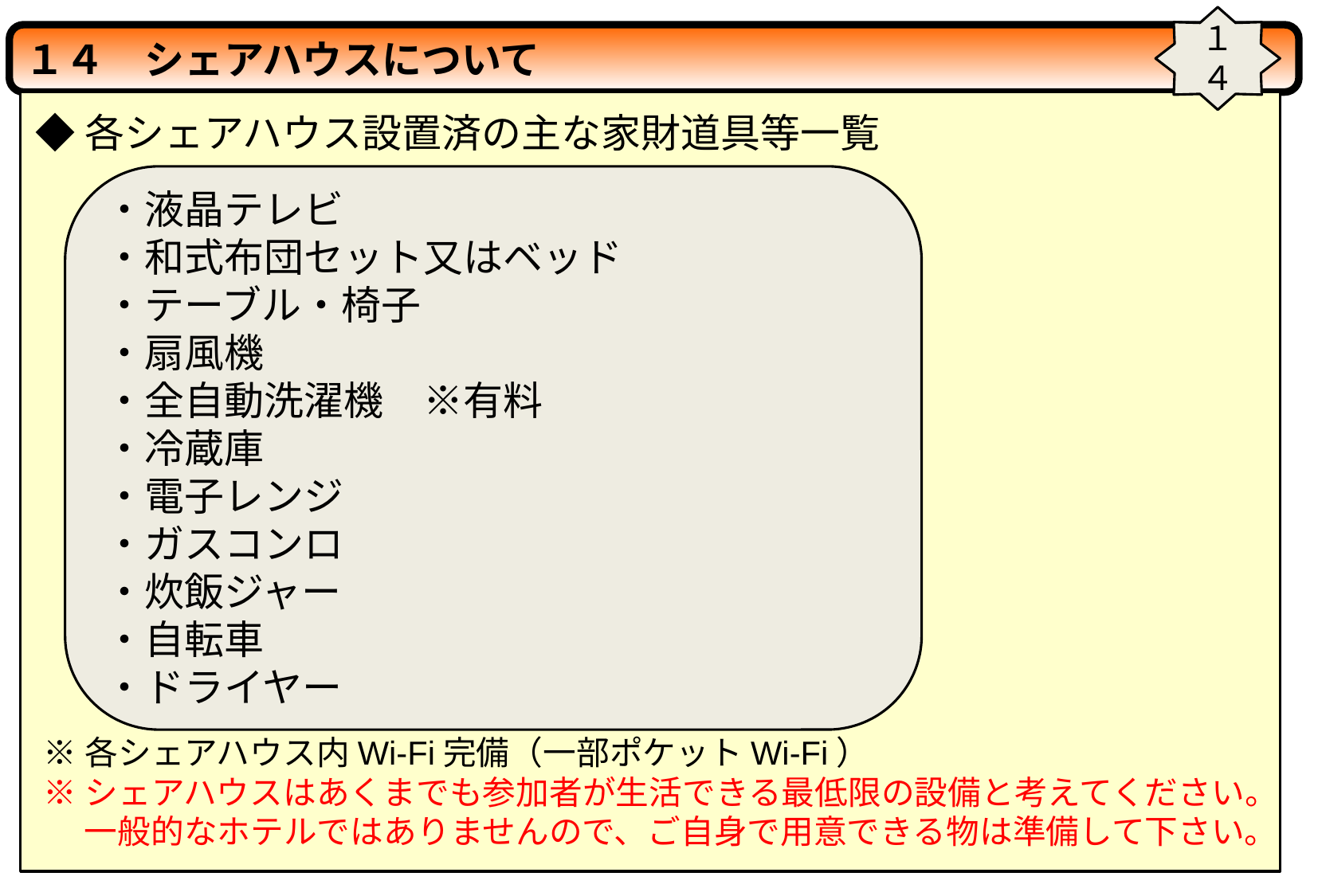

１４
１４　シェアハウスについて

◆各シェアハウス設置済の主な家財道具等一覧
・液晶テレビ
・和式布団セット又はベッド
・テーブル・椅子
・扇風機
・全自動洗濯機　※有料
・冷蔵庫
・電子レンジ
・ガスコンロ
・炊飯ジャー
・自転車
・ドライヤー
※各シェアハウス内Wi-Fi完備（一部ポケットWi-Fi）
※シェアハウスはあくまでも参加者が生活できる最低限の設備と考えてください。
　 一般的なホテルではありませんので、ご自身で用意できる物は準備して下さい。